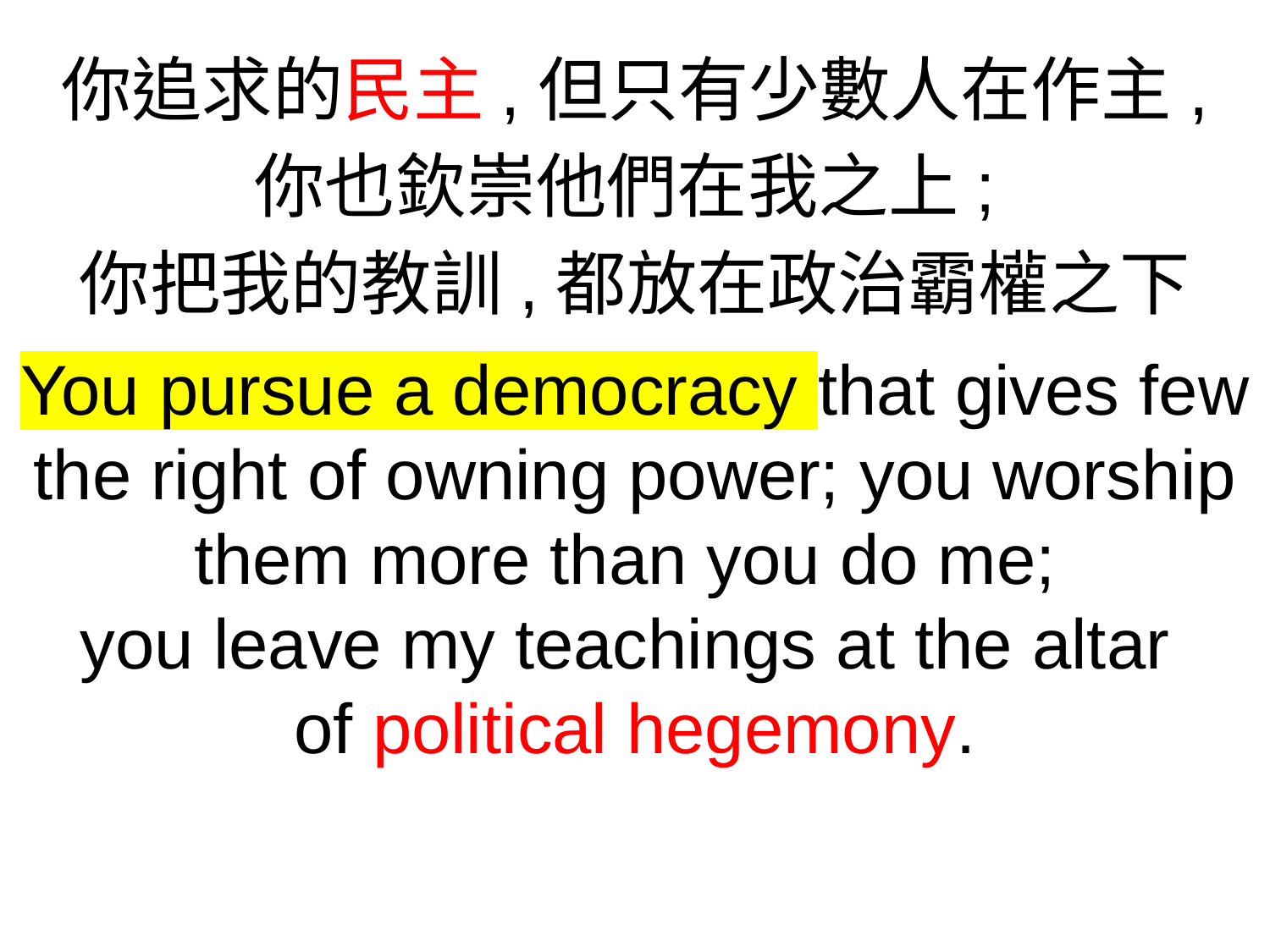

你追求的民主,但只有少數人在作主,
你也欽崇他們在我之上;
你把我的教訓,都放在政治霸權之下
You pursue a democracy that gives few the right of owning power; you worship them more than you do me;
you leave my teachings at the altar
of political hegemony.